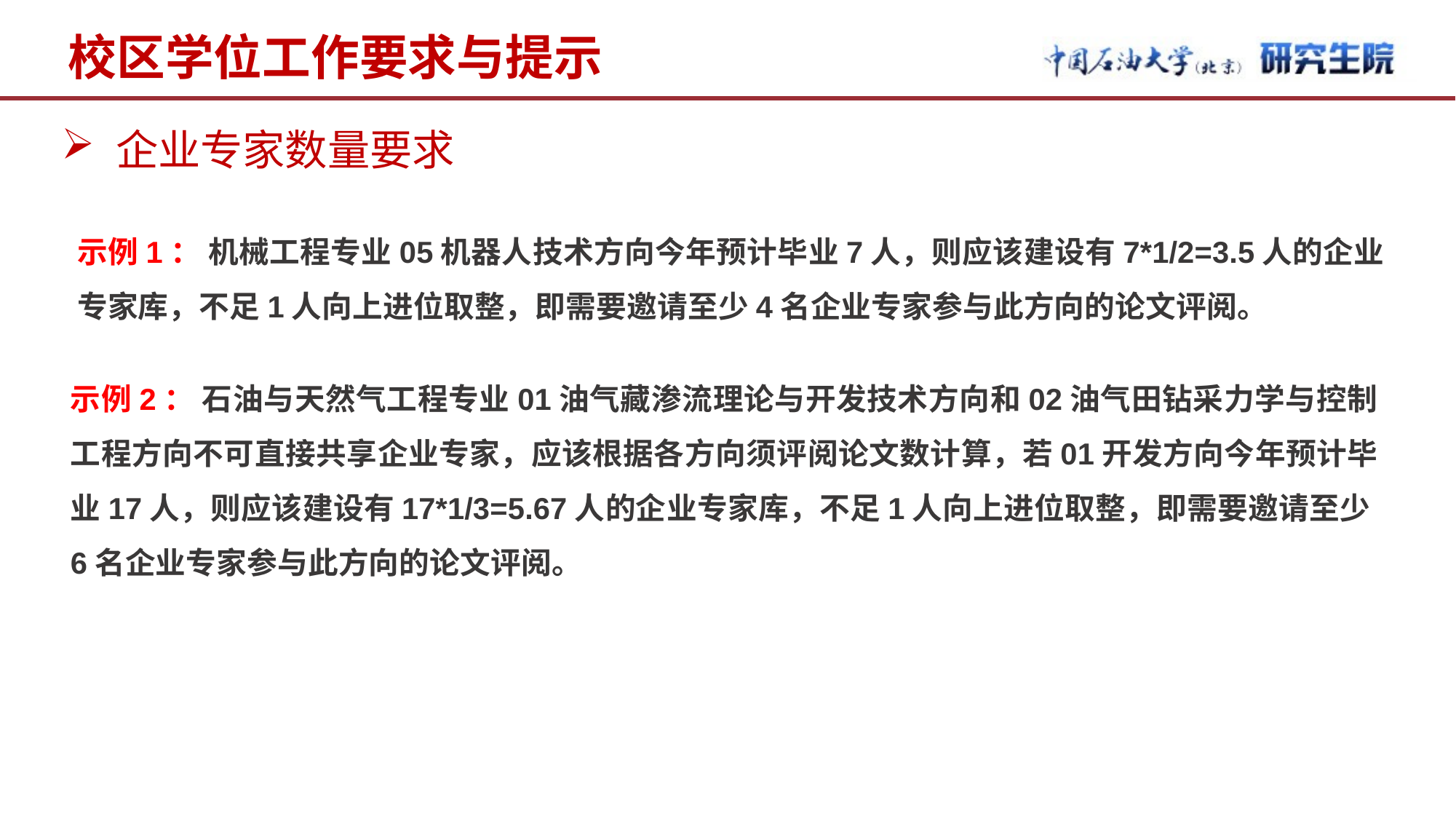

# 校区学位工作要求与提示
企业专家数量要求
示例1： 机械工程专业05机器人技术方向今年预计毕业7人，则应该建设有7*1/2=3.5人的企业专家库，不足1人向上进位取整，即需要邀请至少4名企业专家参与此方向的论文评阅。
示例2： 石油与天然气工程专业01油气藏渗流理论与开发技术方向和02油气田钻采力学与控制工程方向不可直接共享企业专家，应该根据各方向须评阅论文数计算，若01开发方向今年预计毕业17人，则应该建设有17*1/3=5.67人的企业专家库，不足1人向上进位取整，即需要邀请至少6名企业专家参与此方向的论文评阅。